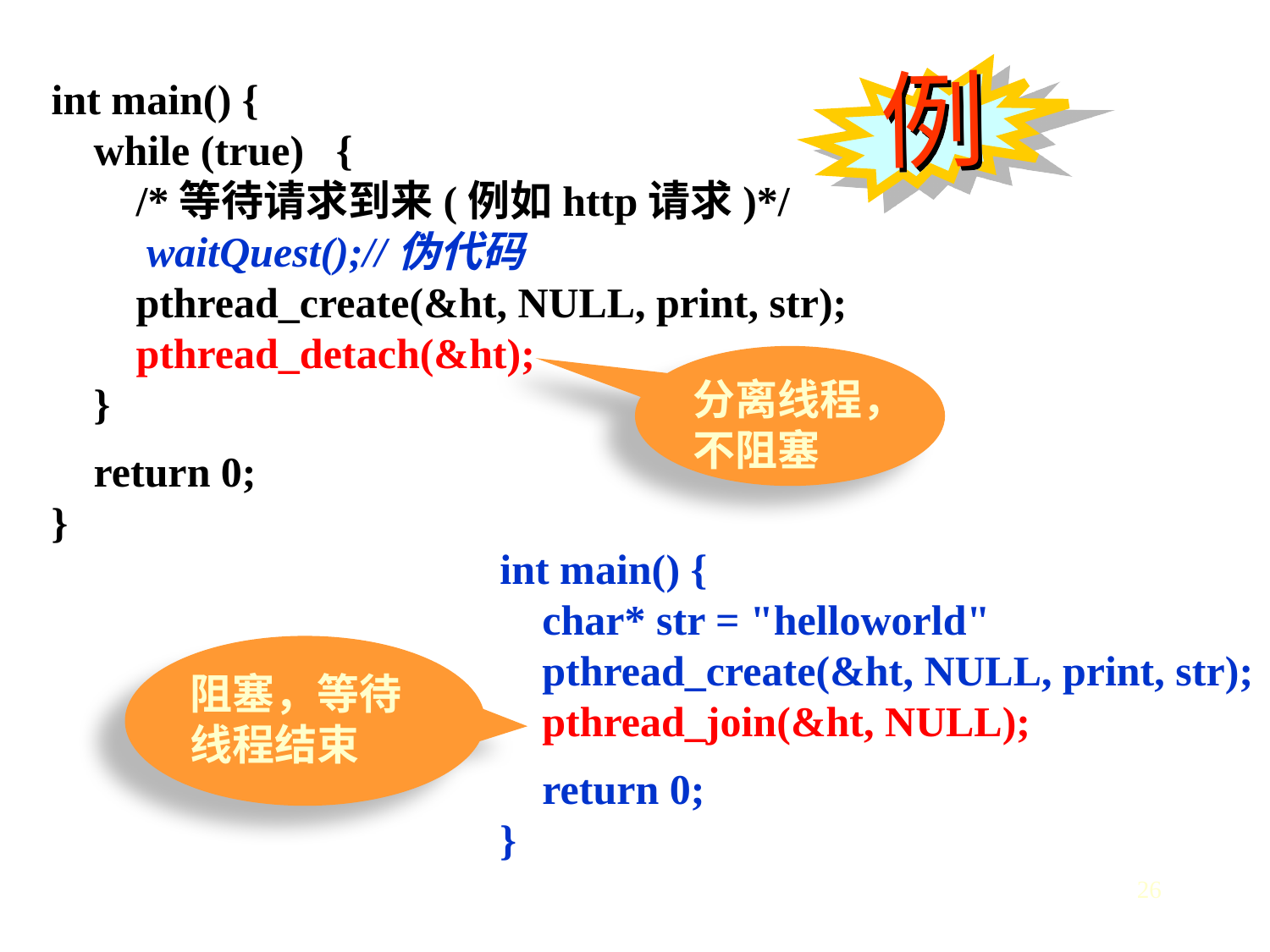

例

int main() {
    while (true)   {
        /*等待请求到来(例如http请求)*/
         waitQuest();//伪代码
        pthread_create(&ht, NULL, print, str);
        pthread_detach(&ht);
    }

    return 0;
}
分离线程，不阻塞
int main() {
    char* str = "helloworld"
    pthread_create(&ht, NULL, print, str);
    pthread_join(&ht, NULL);

    return 0;
}
阻塞，等待线程结束
26